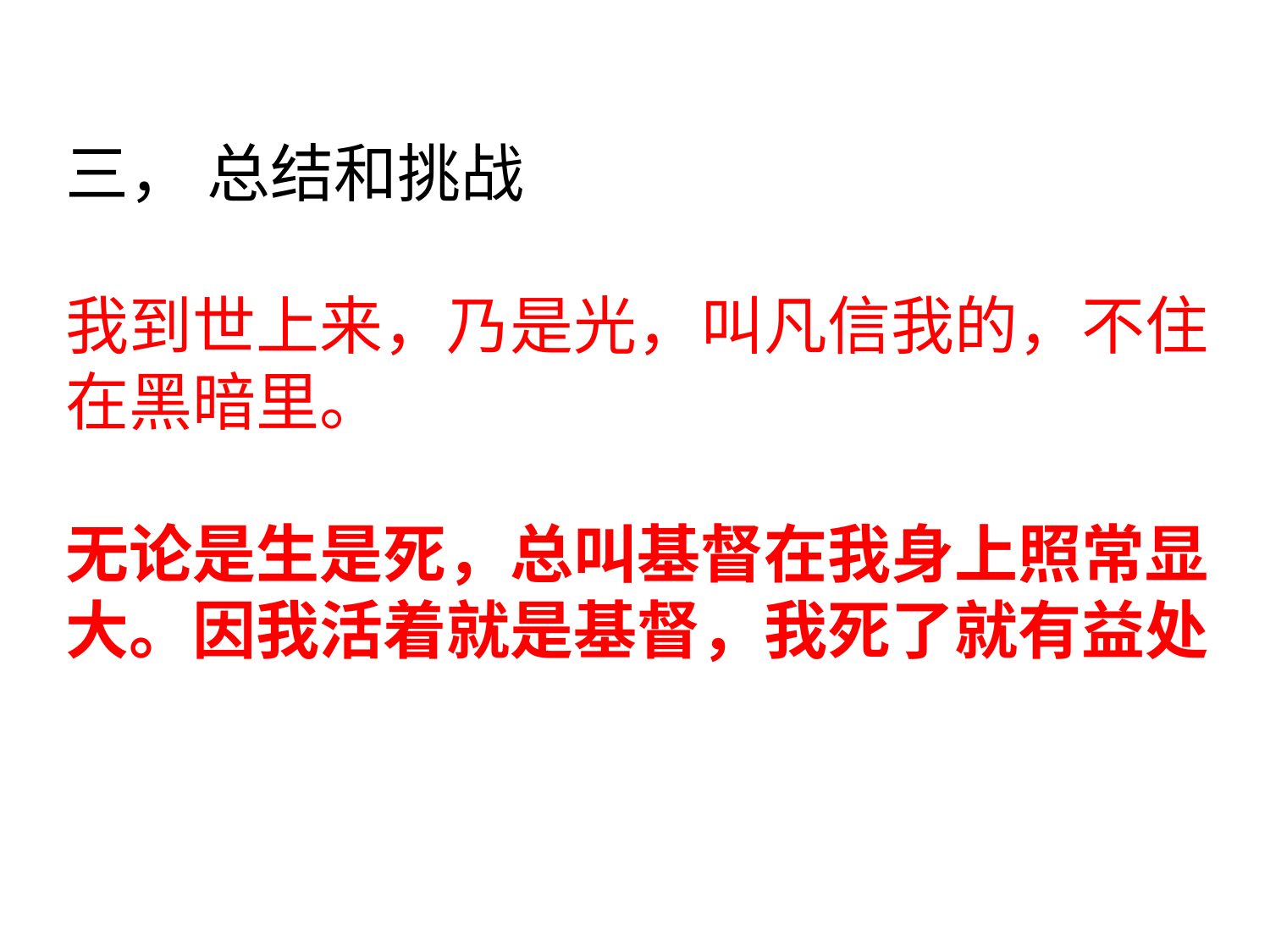

# 三， 总结和挑战 我到世上来，乃是光，叫凡信我的，不住在黑暗里。 无论是生是死，总叫基督在我身上照常显大。因我活着就是基督，我死了就有益处